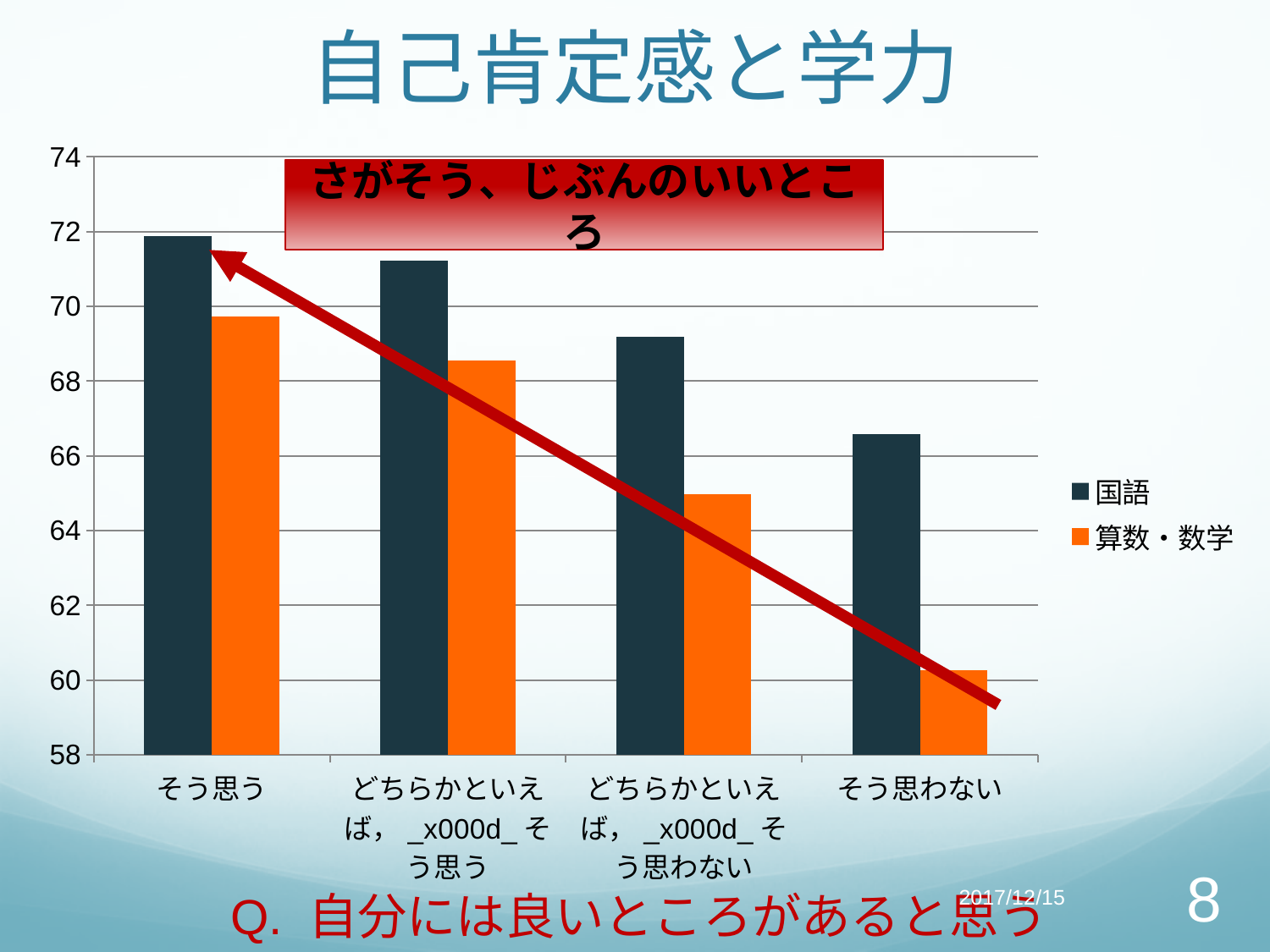

# 自己肯定感と学力

### Chart

| Category | 国語 | 算数・数学 |
|---|---|---|
| そう思う | 71.868 | 69.729 |
| どちらかといえば，_x000d_そう思う | 71.222 | 68.547 |
| どちらかといえば，_x000d_そう思わない | 69.17799999999998 | 64.978 |
| そう思わない | 66.57299999999998 | 60.251 |
さがそう、じぶんのいいところ
2017/12/15
8
Q. 自分には良いところがあると思う